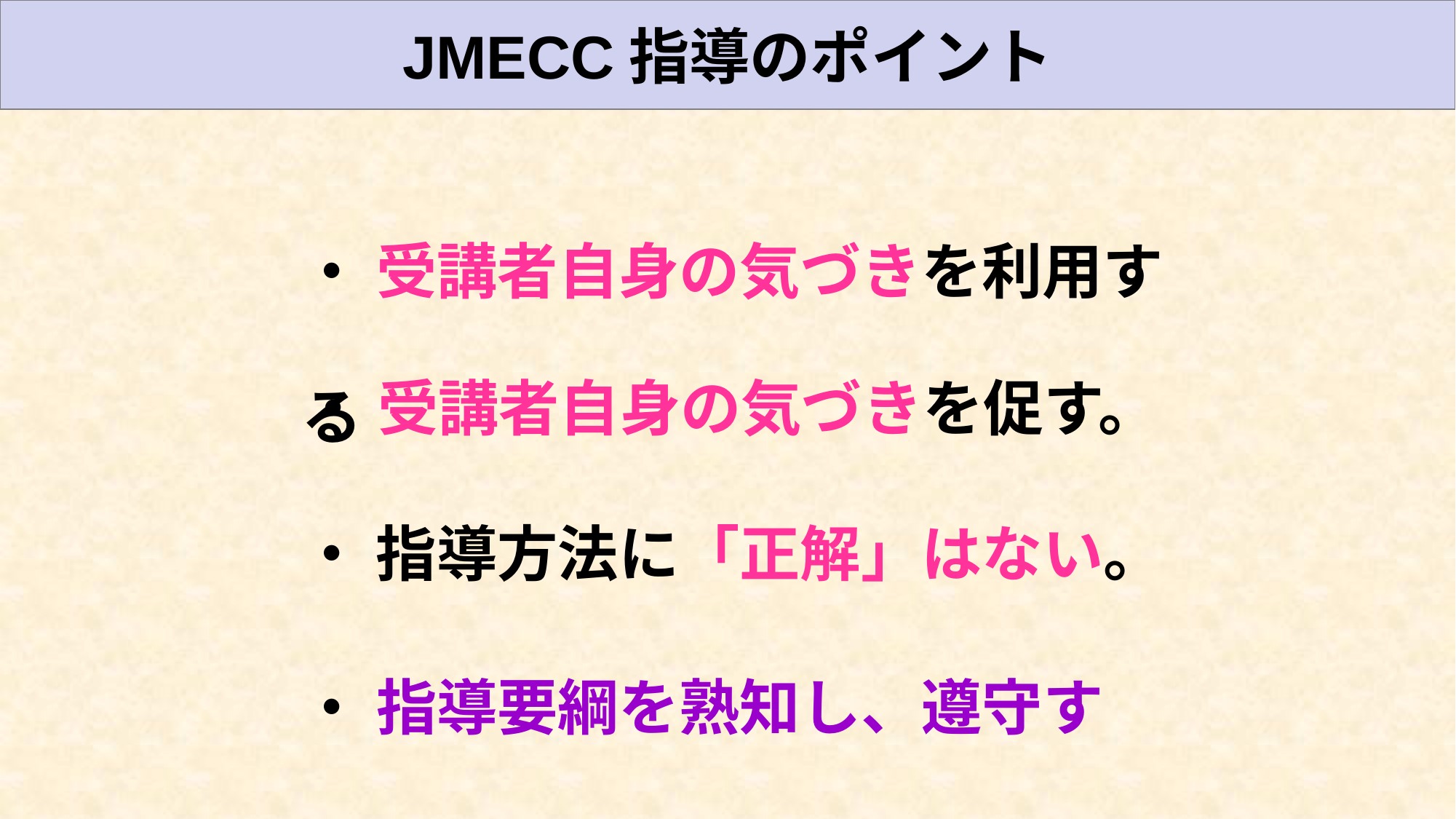

JMECC指導のポイント
・ 受講者自身の気づきを利用する
・ 受講者自身の気づきを促す。
・ 指導方法に「正解」はない。
・ 指導要綱を熟知し、遵守する。